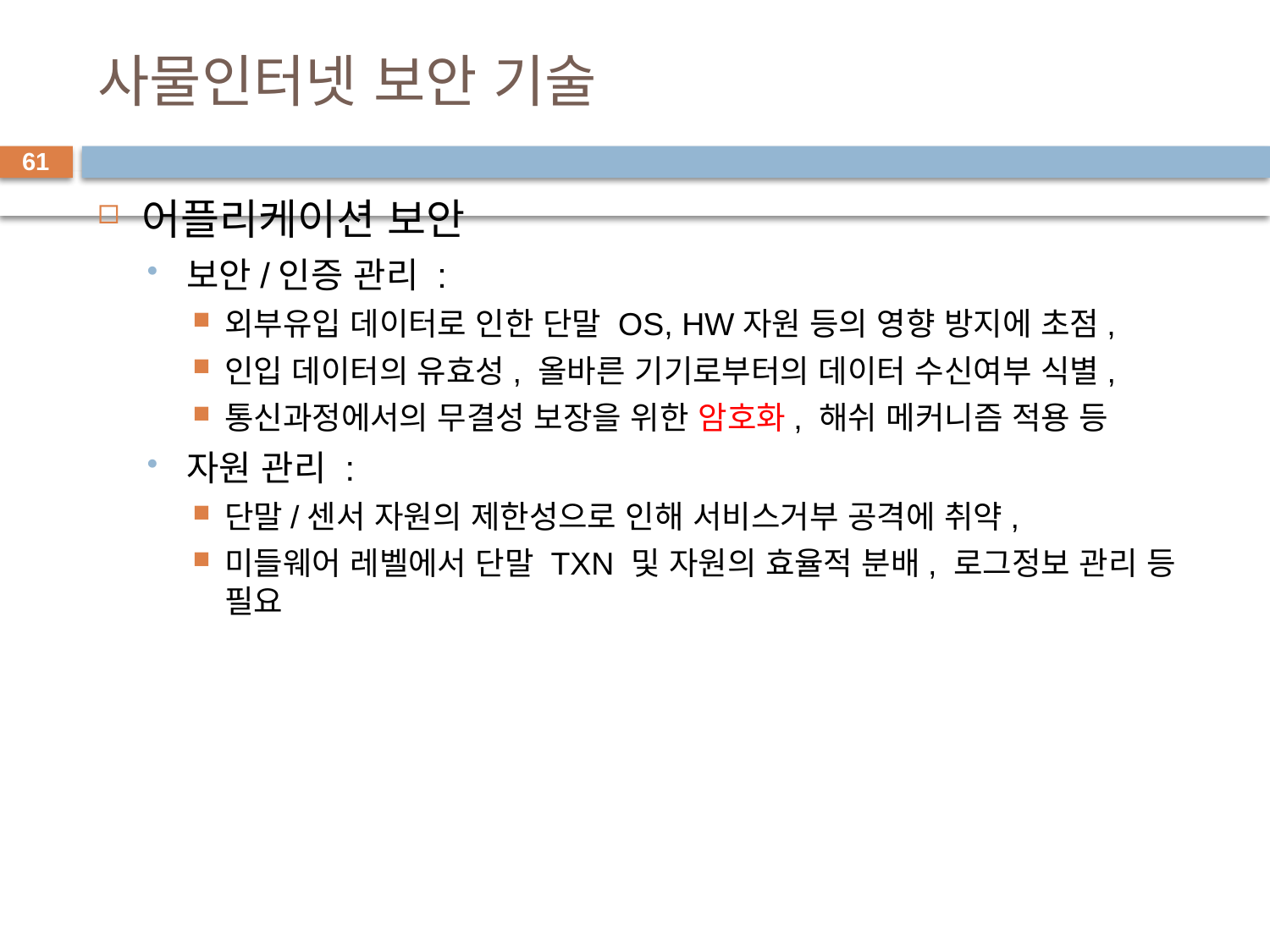

# 사물인터넷 보안 기술
61
어플리케이션 보안
보안/인증 관리 :
외부유입 데이터로 인한 단말 OS, HW자원 등의 영향 방지에 초점,
인입 데이터의 유효성, 올바른 기기로부터의 데이터 수신여부 식별,
통신과정에서의 무결성 보장을 위한 암호화, 해쉬 메커니즘 적용 등
자원 관리 :
단말/센서 자원의 제한성으로 인해 서비스거부 공격에 취약,
미들웨어 레벨에서 단말 TXN 및 자원의 효율적 분배, 로그정보 관리 등 필요